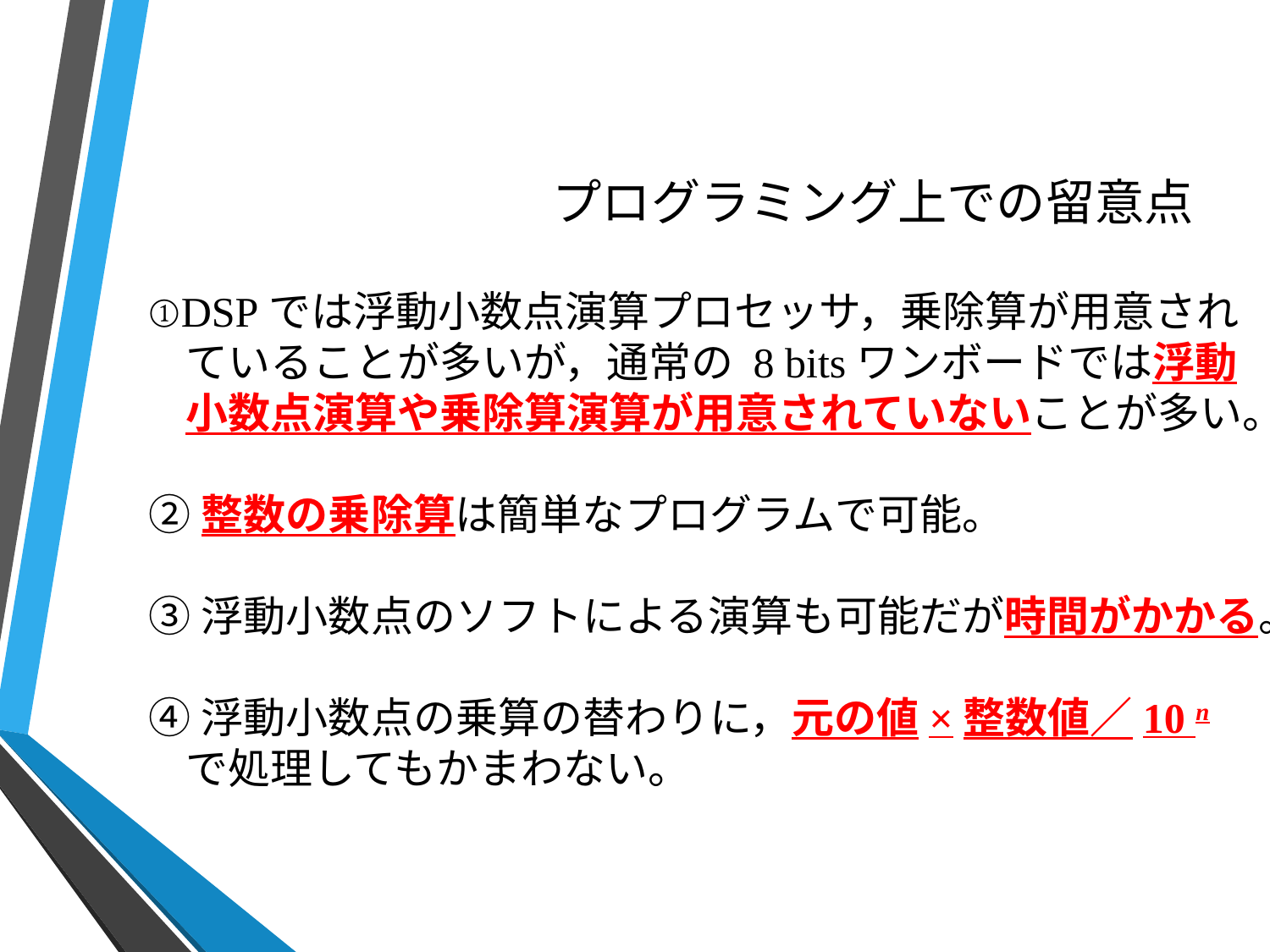

# プログラミング上での留意点
①DSPでは浮動小数点演算プロセッサ，乗除算が用意されていることが多いが，通常の 8 bitsワンボードでは浮動小数点演算や乗除算演算が用意されていないことが多い。

②整数の乗除算は簡単なプログラムで可能。

③浮動小数点のソフトによる演算も可能だが時間がかかる。

④浮動小数点の乗算の替わりに，元の値×整数値／10 n で処理してもかまわない。